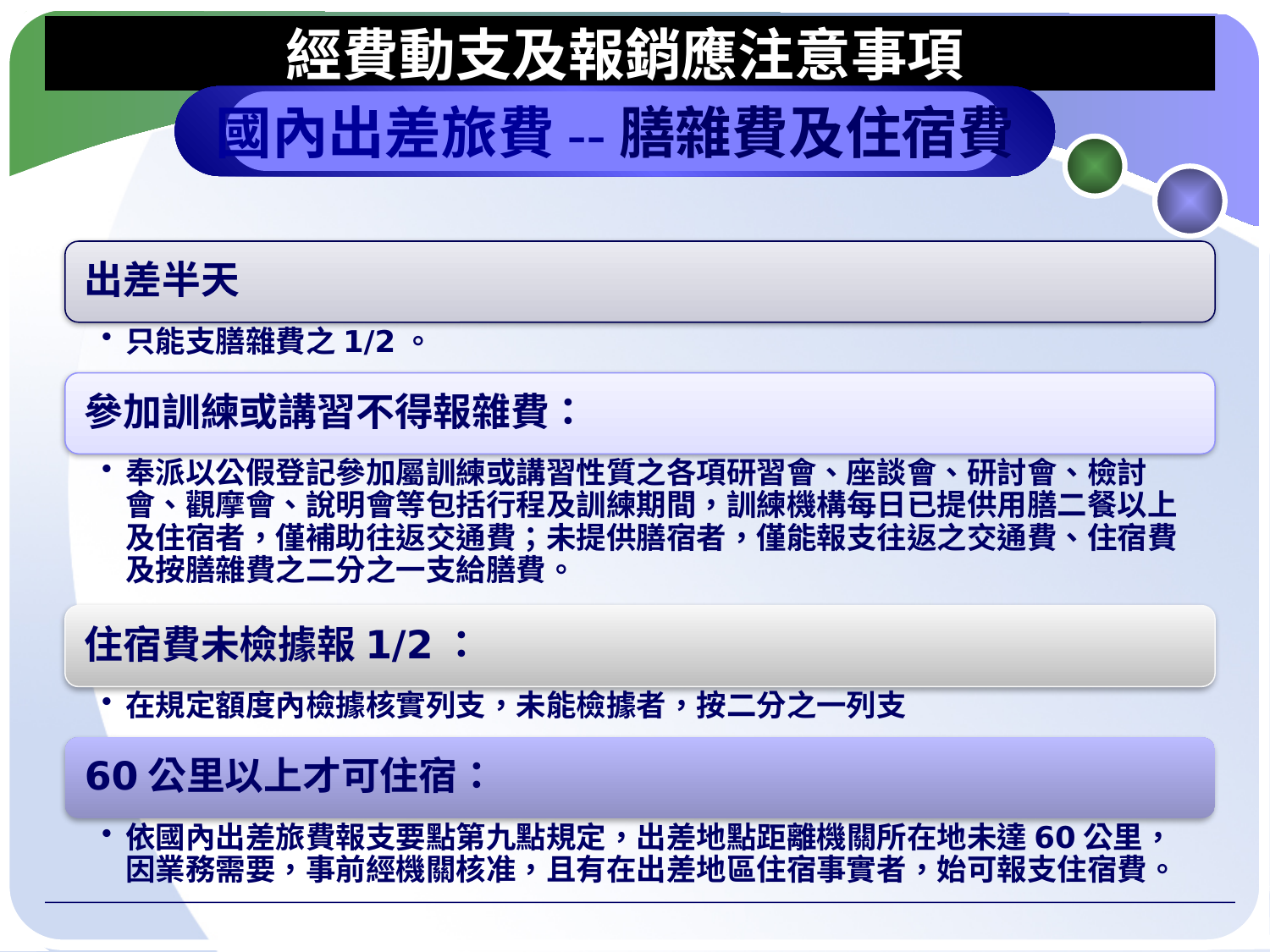

# 經費動支及報銷應注意事項

國內出差旅費--膳雜費及住宿費
出差半天
只能支膳雜費之1/2。
參加訓練或講習不得報雜費：
奉派以公假登記參加屬訓練或講習性質之各項研習會、座談會、研討會、檢討會、觀摩會、說明會等包括行程及訓練期間，訓練機構每日已提供用膳二餐以上及住宿者，僅補助往返交通費；未提供膳宿者，僅能報支往返之交通費、住宿費及按膳雜費之二分之一支給膳費。
住宿費未檢據報1/2：
在規定額度內檢據核實列支，未能檢據者，按二分之一列支
60公里以上才可住宿：
依國內出差旅費報支要點第九點規定，出差地點距離機關所在地未達60公里，因業務需要，事前經機關核准，且有在出差地區住宿事實者，始可報支住宿費。